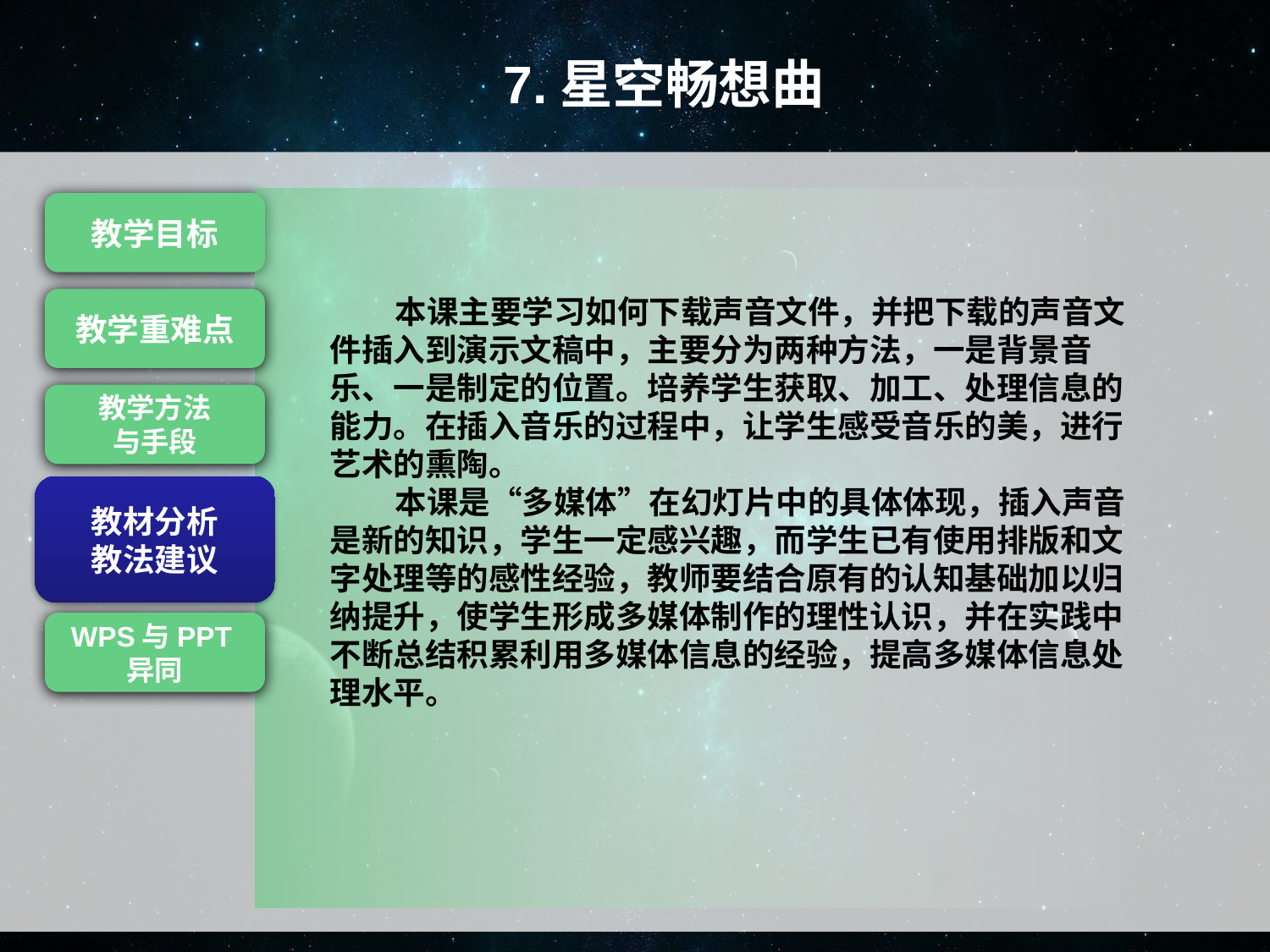

7.星空畅想曲

        本课主要学习如何下载声音文件，并把下载的声音文件插入到演示文稿中，主要分为两种方法，一是背景音乐、一是制定的位置。培养学生获取、加工、处理信息的能力。在插入音乐的过程中，让学生感受音乐的美，进行艺术的熏陶。
        本课是“多媒体”在幻灯片中的具体体现，插入声音是新的知识，学生一定感兴趣，而学生已有使用排版和文字处理等的感性经验，教师要结合原有的认知基础加以归纳提升，使学生形成多媒体制作的理性认识，并在实践中不断总结积累利用多媒体信息的经验，提高多媒体信息处理水平。

教学目标
教学重难点
教学方法
与手段
教材分析
教法建议
教材分析
教法建议
WPS与PPT异同